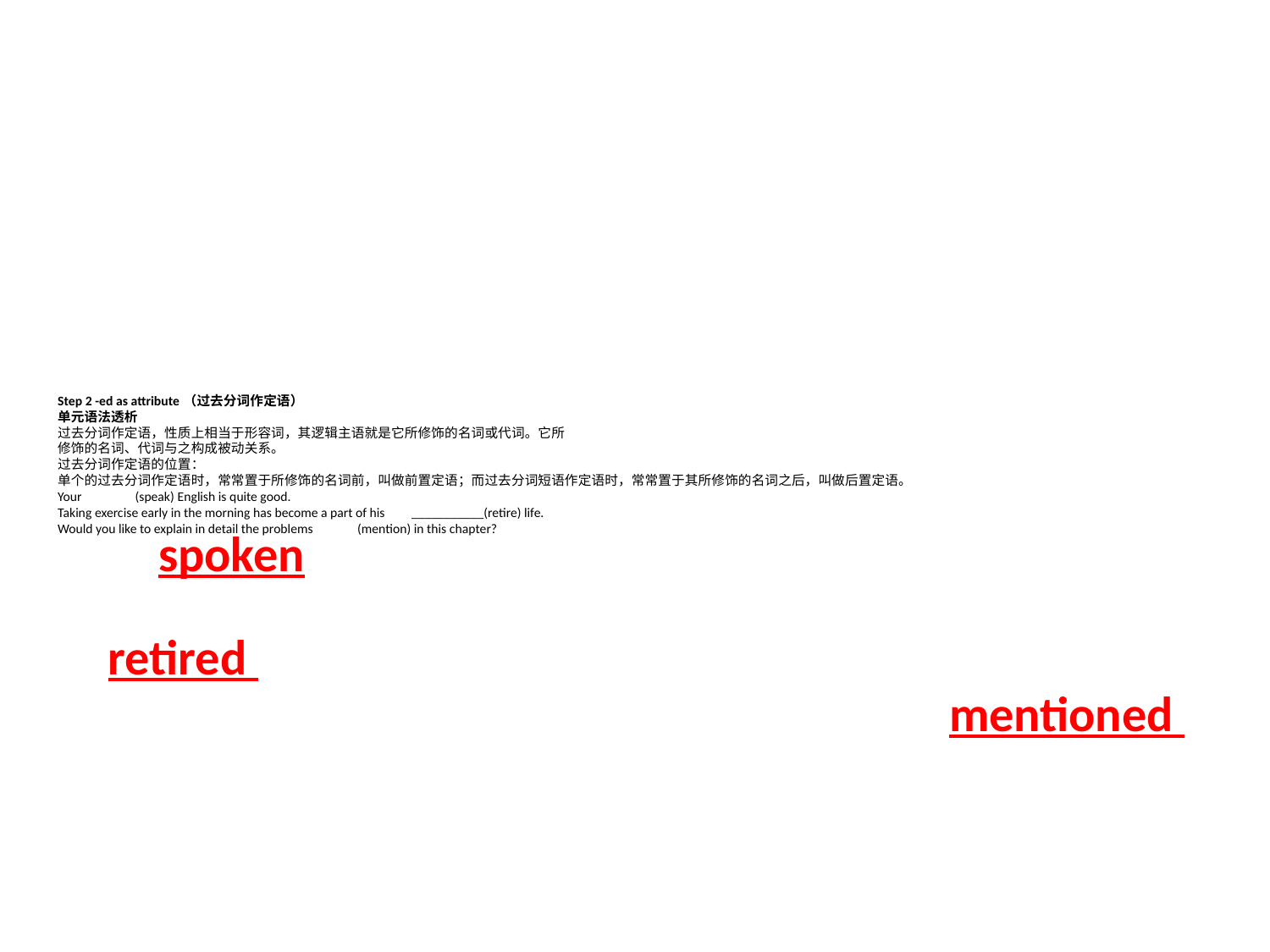

# Step 2 -ed as attribute （过去分词作定语）
单元语法透析
过去分词作定语，性质上相当于形容词，其逻辑主语就是它所修饰的名词或代词。它所
修饰的名词、代词与之构成被动关系。
过去分词作定语的位置：
单个的过去分词作定语时，常常置于所修饰的名词前，叫做前置定语；而过去分词短语作定语时，常常置于其所修饰的名词之后，叫做后置定语。
Your                  (speak) English is quite good.
Taking exercise early in the morning has become a part of his         ___________(retire) life.
Would you like to explain in detail the problems               (mention) in this chapter?

spoken
retired
mentioned